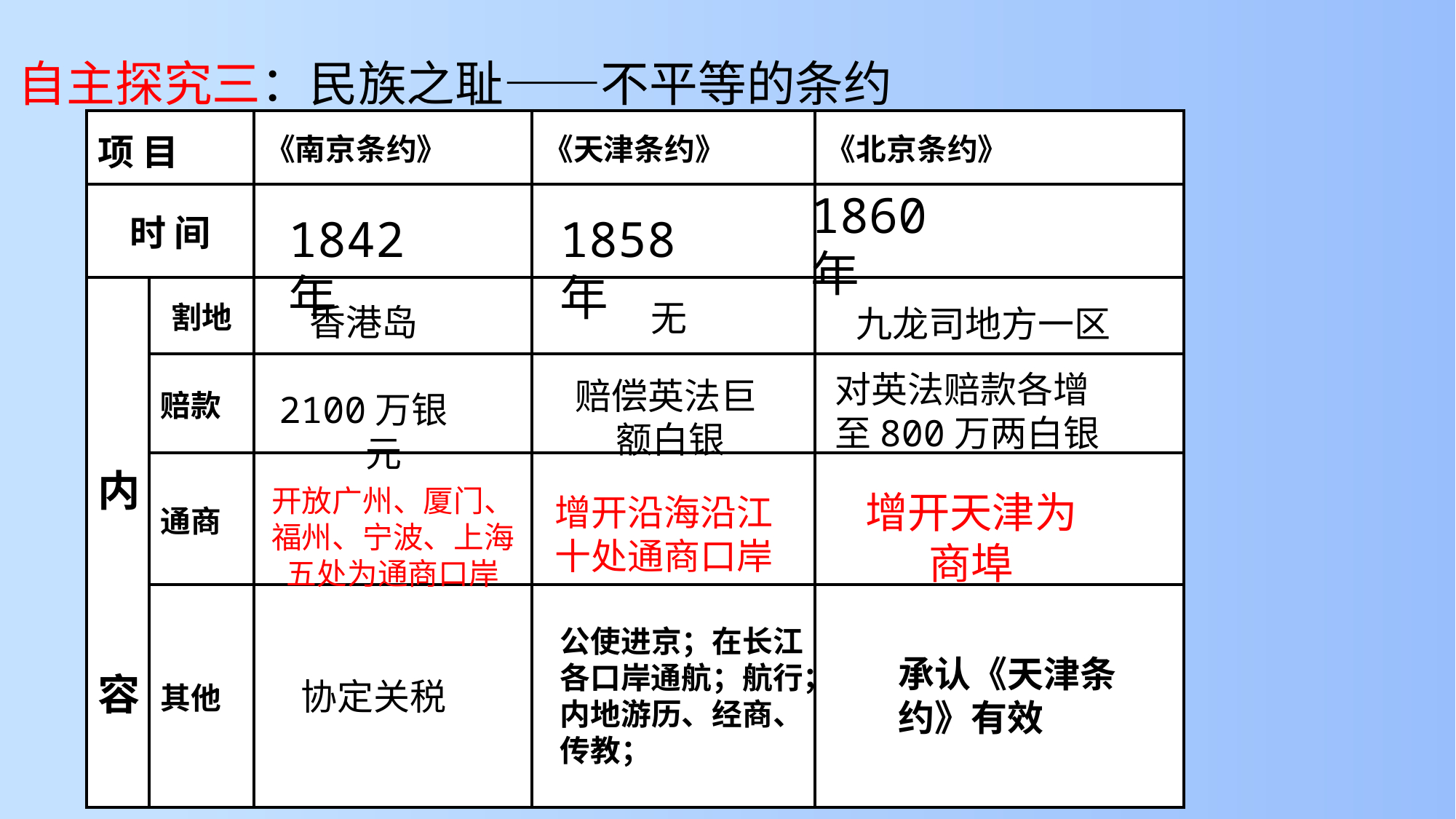

自主探究三：民族之耻——不平等的条约
| 项 目 |  | 《南京条约》 | 《天津条约》 | 《北京条约》 |
| --- | --- | --- | --- | --- |
| 时 间 |  |  |  |  |
| 内 容 | 割地 |  | 无 |  |
|  | 赔款 |  |  |  |
|  | 通商 |  |  |  |
|  | 其他 |  |  |  |
1860年
1842年
1858年

香港岛
九龙司地方一区

对英法赔款各增至800万两白银
赔偿英法巨额白银
2100万银元

开放广州、厦门、福州、宁波、上海五处为通商口岸
增开天津为商埠
增开沿海沿江十处通商口岸

公使进京；在长江各口岸通航；航行；内地游历、经商、传教；
承认《天津条约》有效
协定关税